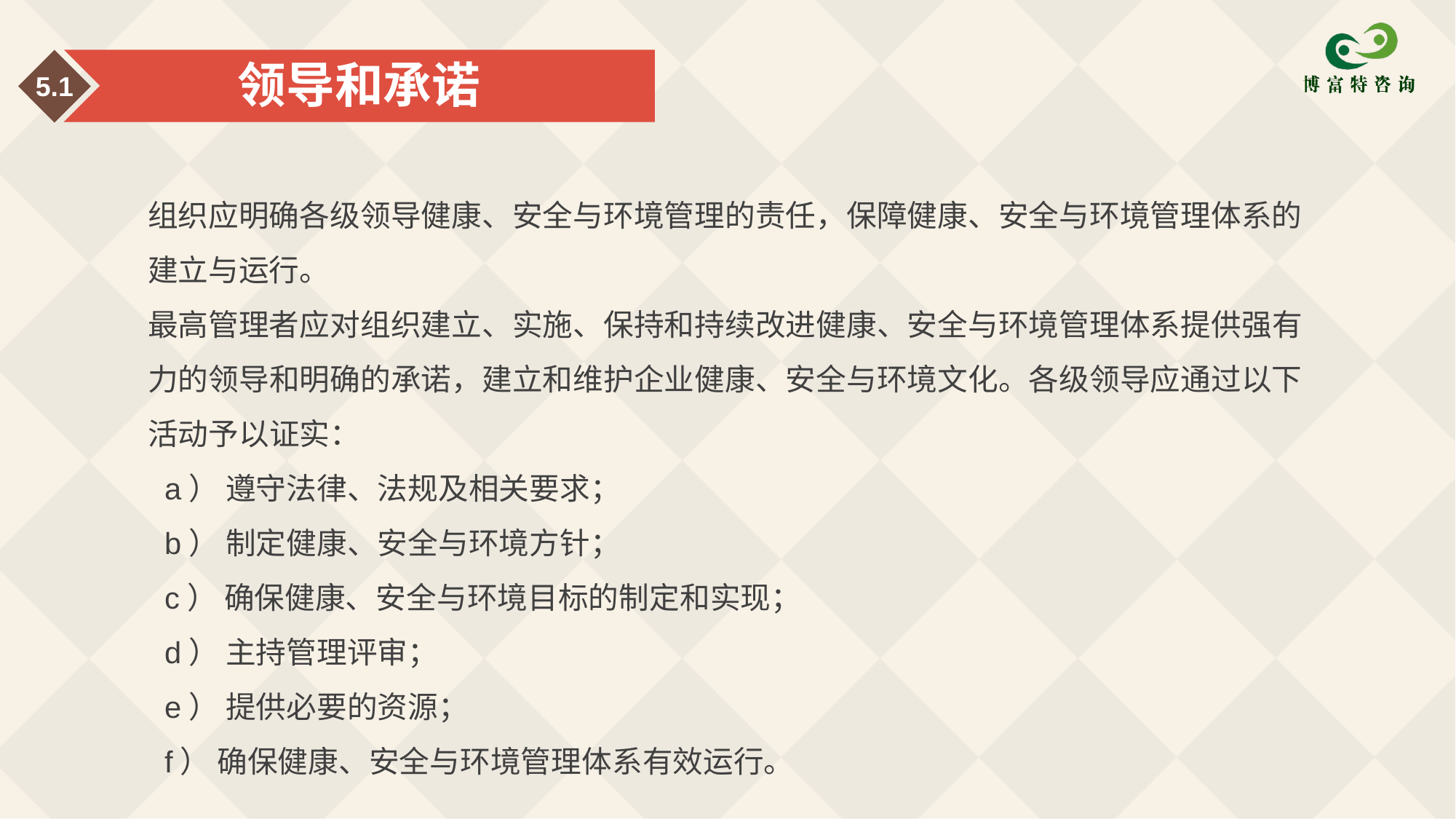

领导和承诺

5.1
组织应明确各级领导健康、安全与环境管理的责任，保障健康、安全与环境管理体系的建立与运行。
最高管理者应对组织建立、实施、保持和持续改进健康、安全与环境管理体系提供强有力的领导和明确的承诺，建立和维护企业健康、安全与环境文化。各级领导应通过以下活动予以证实：
  a） 遵守法律、法规及相关要求；
  b） 制定健康、安全与环境方针；
  c） 确保健康、安全与环境目标的制定和实现；
  d） 主持管理评审；
  e） 提供必要的资源；
  f） 确保健康、安全与环境管理体系有效运行。